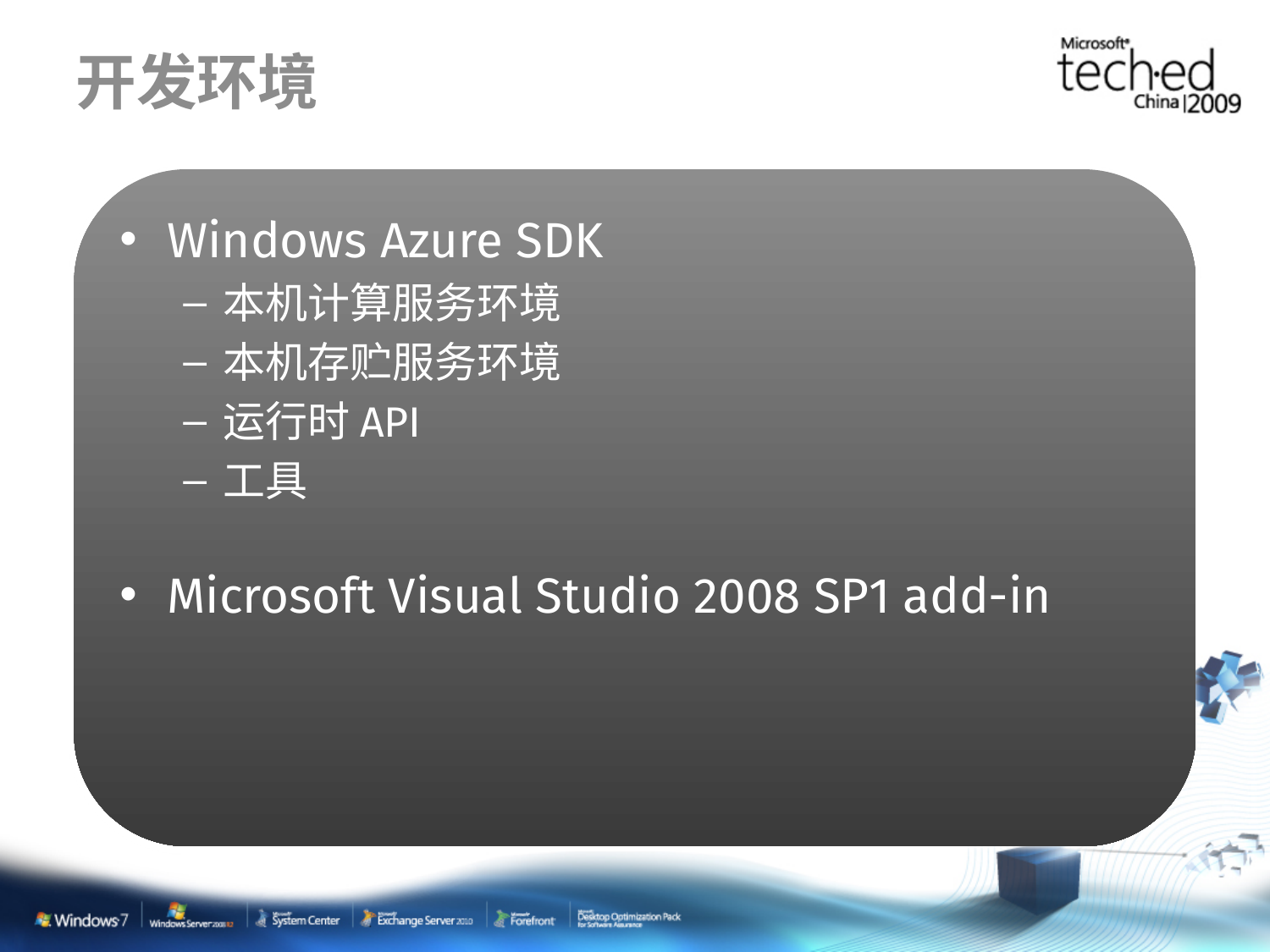

# 开发环境
Windows Azure SDK
本机计算服务环境
本机存贮服务环境
运行时API
工具

Microsoft Visual Studio 2008 SP1 add-in

Compute
Storage